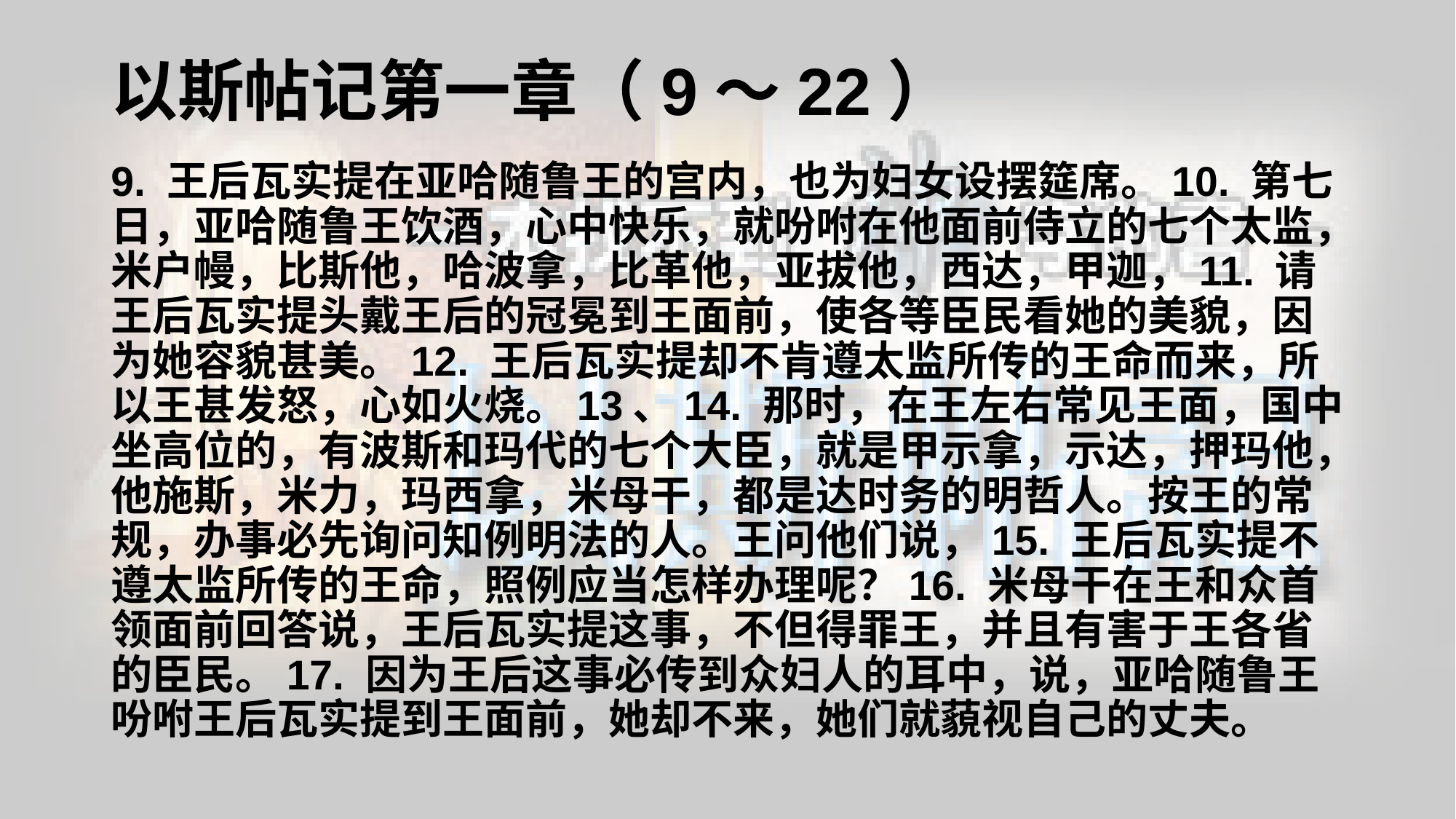

# 以斯帖记第一章（9～22）
9. 王后瓦实提在亚哈随鲁王的宫内，也为妇女设摆筵席。10. 第七日，亚哈随鲁王饮酒，心中快乐，就吩咐在他面前侍立的七个太监，米户幔，比斯他，哈波拿，比革他，亚拔他，西达，甲迦，11. 请王后瓦实提头戴王后的冠冕到王面前，使各等臣民看她的美貌，因为她容貌甚美。12. 王后瓦实提却不肯遵太监所传的王命而来，所以王甚发怒，心如火烧。13、14. 那时，在王左右常见王面，国中坐高位的，有波斯和玛代的七个大臣，就是甲示拿，示达，押玛他，他施斯，米力，玛西拿，米母干，都是达时务的明哲人。按王的常规，办事必先询问知例明法的人。王问他们说，15. 王后瓦实提不遵太监所传的王命，照例应当怎样办理呢？16. 米母干在王和众首领面前回答说，王后瓦实提这事，不但得罪王，并且有害于王各省的臣民。17. 因为王后这事必传到众妇人的耳中，说，亚哈随鲁王吩咐王后瓦实提到王面前，她却不来，她们就藐视自己的丈夫。